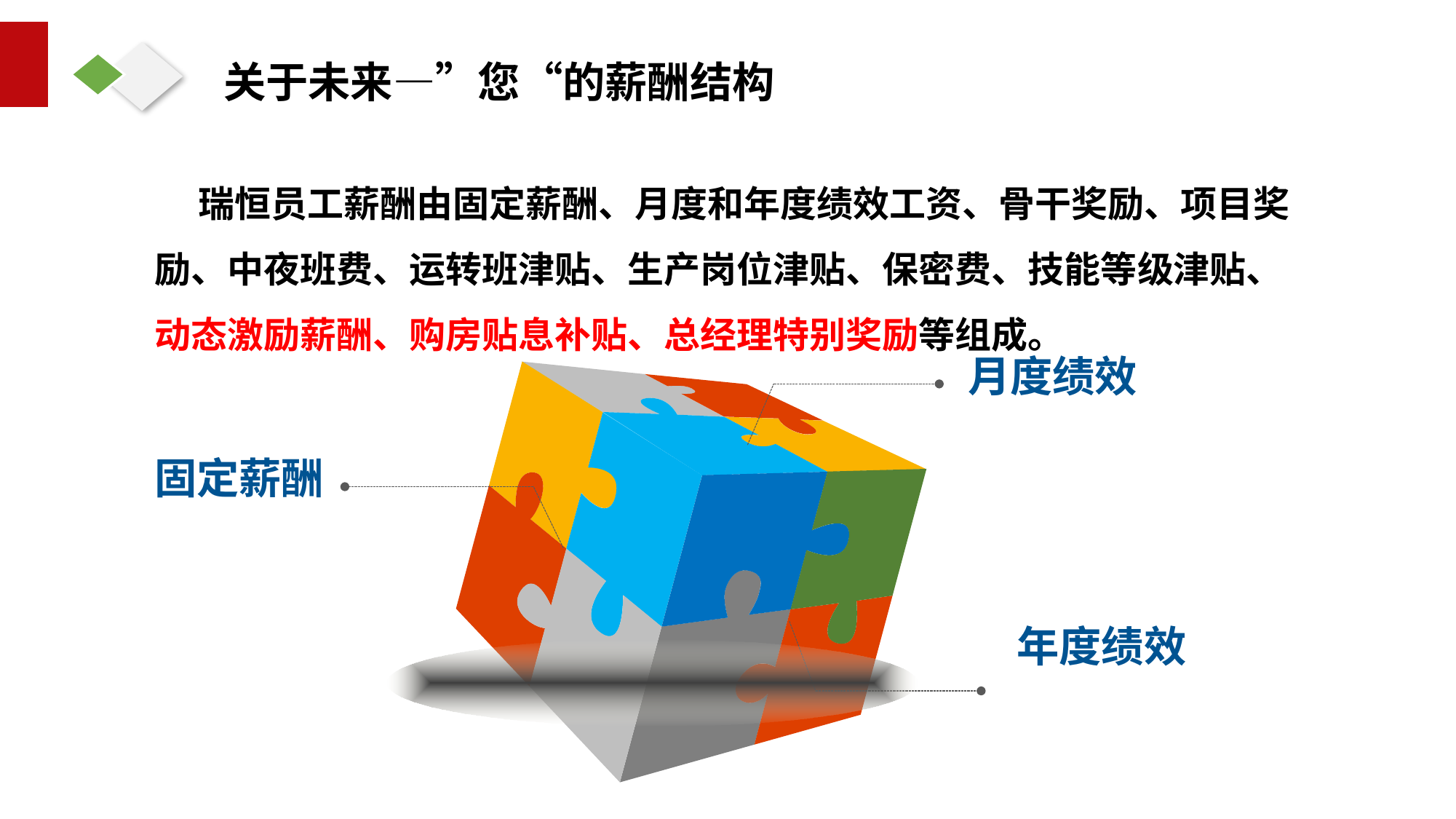

关于未来—”您“的薪酬结构

瑞恒员工薪酬由固定薪酬、月度和年度绩效工资、骨干奖励、项目奖励、中夜班费、运转班津贴、生产岗位津贴、保密费、技能等级津贴、 动态激励薪酬、购房贴息补贴、总经理特别奖励等组成。
月度绩效

固定薪酬
年度绩效